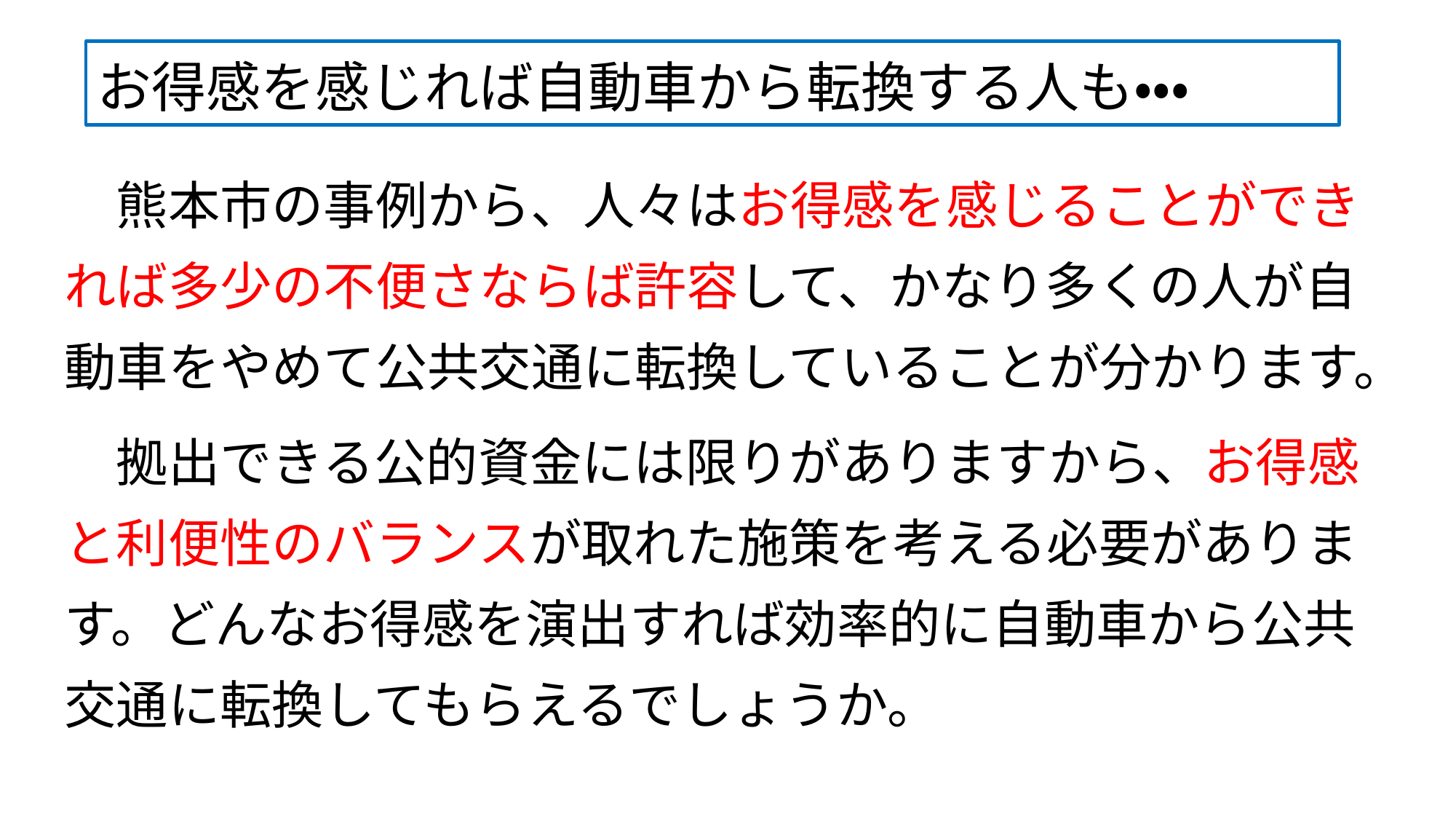

# お得感を感じれば自動車から転換する人も・・・
　熊本市の事例から、人々はお得感を感じることができれば多少の不便さならば許容して、かなり多くの人が自動車をやめて公共交通に転換していることが分かります。
　拠出できる公的資金には限りがありますから、お得感と利便性のバランスが取れた施策を考える必要があります。どんなお得感を演出すれば効率的に自動車から公共交通に転換してもらえるでしょうか。